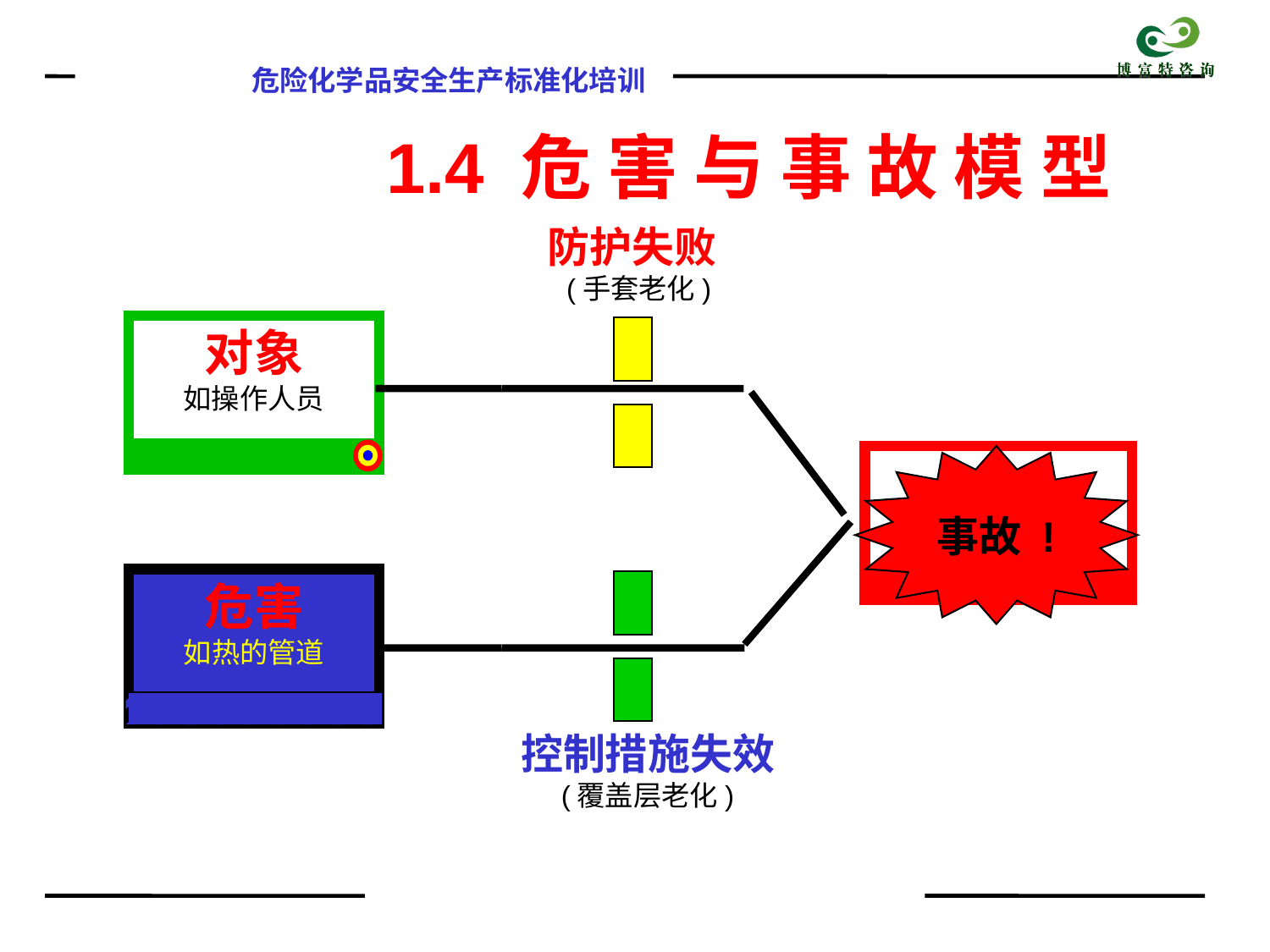

1.4 危 害 与 事 故 模 型
防护失败
 (手套老化)
对象
如操作人员

事故 !

危害
如热的管道

控制措施失效
(覆盖层老化)